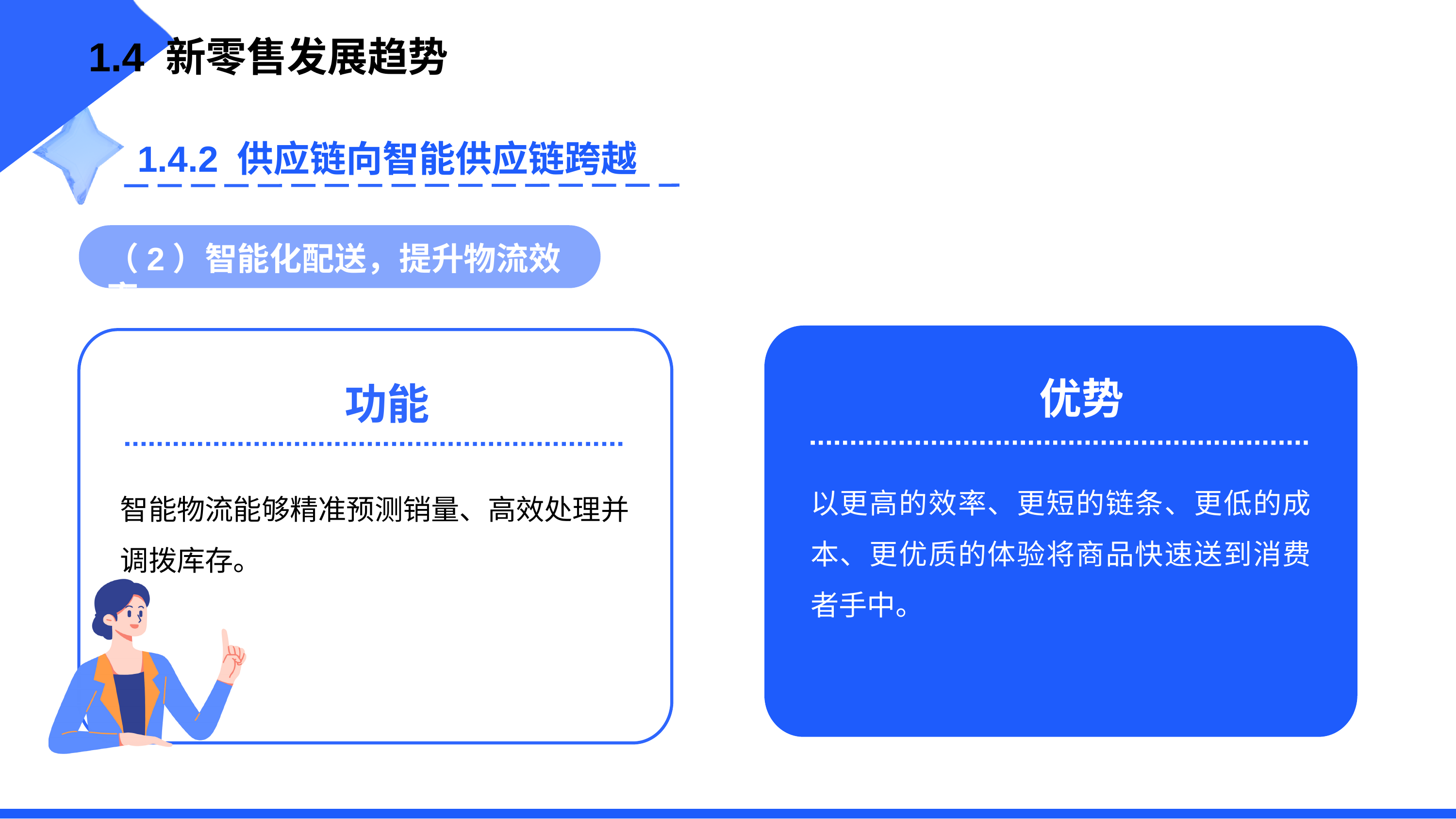

1.4 新零售发展趋势

1.4.2 供应链向智能供应链跨越

（2）智能化配送，提升物流效率

优势

以更高的效率、更短的链条、更低的成本、更优质的体验将商品快速送到消费者手中。

功能

智能物流能够精准预测销量、高效处理并调拨库存。